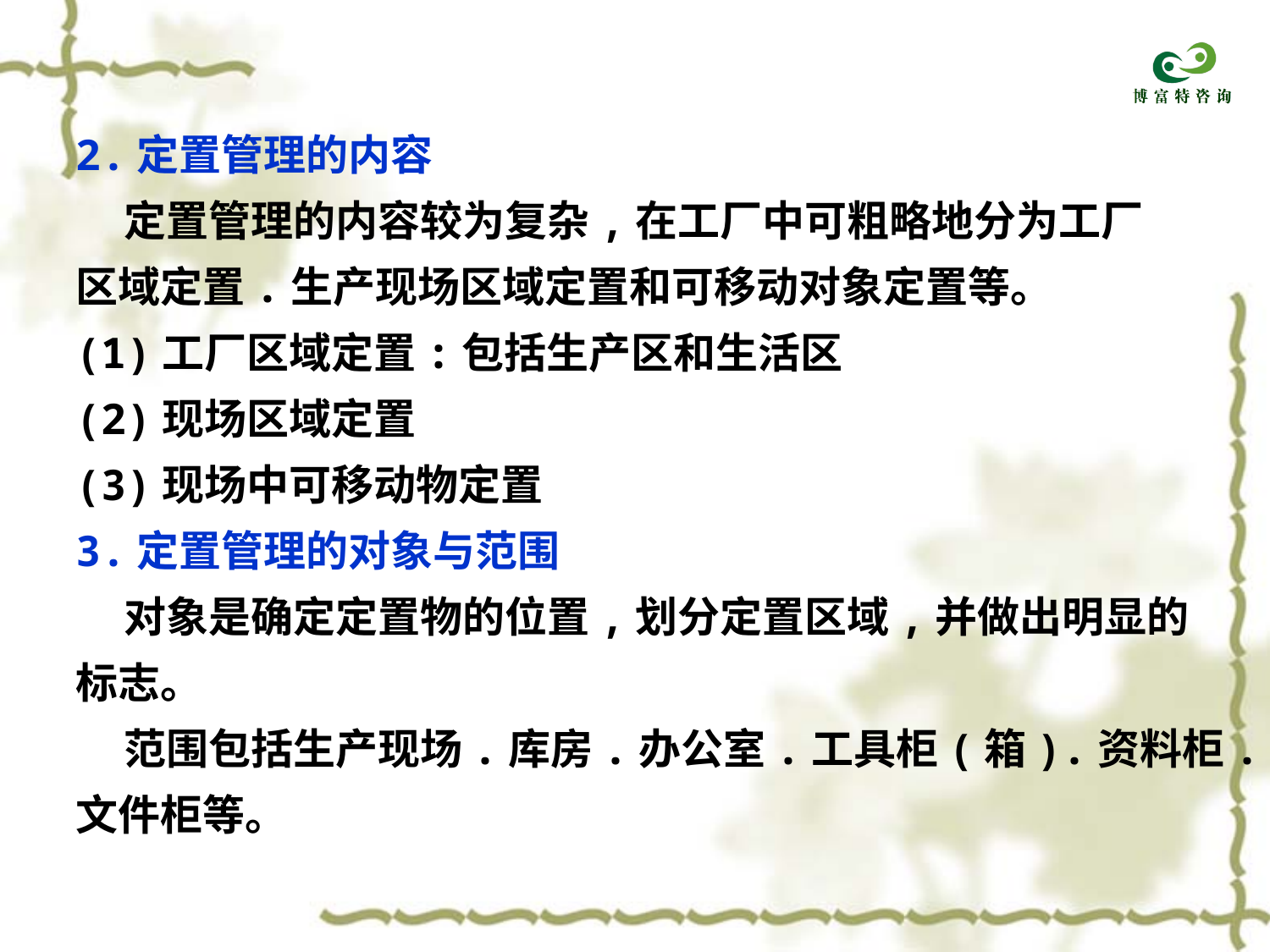

2.定置管理的内容
    定置管理的内容较为复杂,在工厂中可粗略地分为工厂
区域定置.生产现场区域定置和可移动对象定置等。
(1)工厂区域定置:包括生产区和生活区
(2)现场区域定置
(3)现场中可移动物定置
3.定置管理的对象与范围
    对象是确定定置物的位置,划分定置区域,并做出明显的
标志。
    范围包括生产现场.库房.办公室.工具柜(箱).资料柜.
文件柜等。